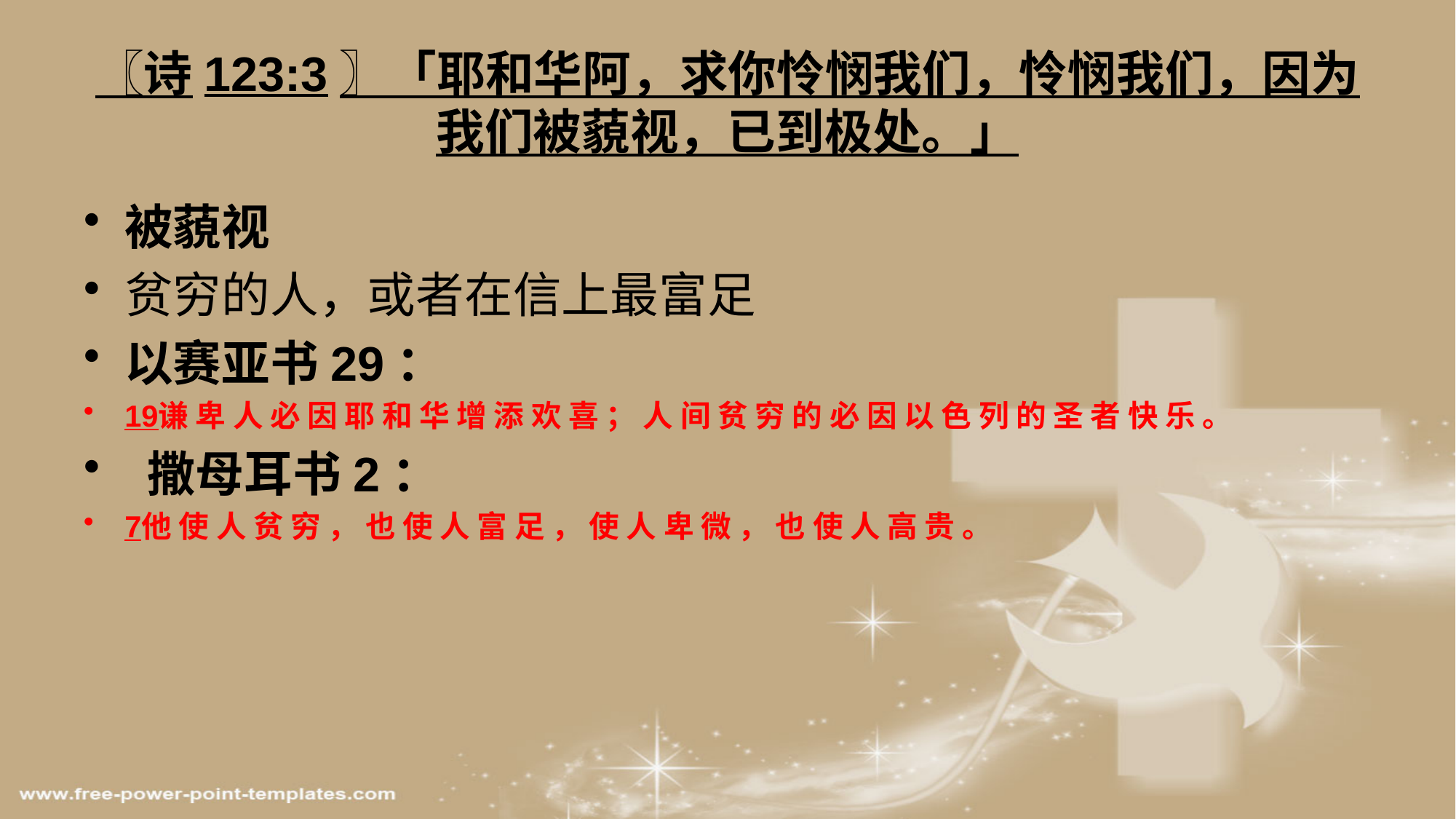

# 〖诗123:3〗「耶和华阿，求你怜悯我们，怜悯我们，因为我们被藐视，已到极处。」
被藐视
贫穷的人，或者在信上最富足
以赛亚书29：
19谦 卑 人 必 因 耶 和 华 增 添 欢 喜 ； 人 间 贫 穷 的 必 因 以 色 列 的 圣 者 快 乐 。
 撒母耳书2：
7他 使 人 贫 穷 ， 也 使 人 富 足 ， 使 人 卑 微 ， 也 使 人 高 贵 。